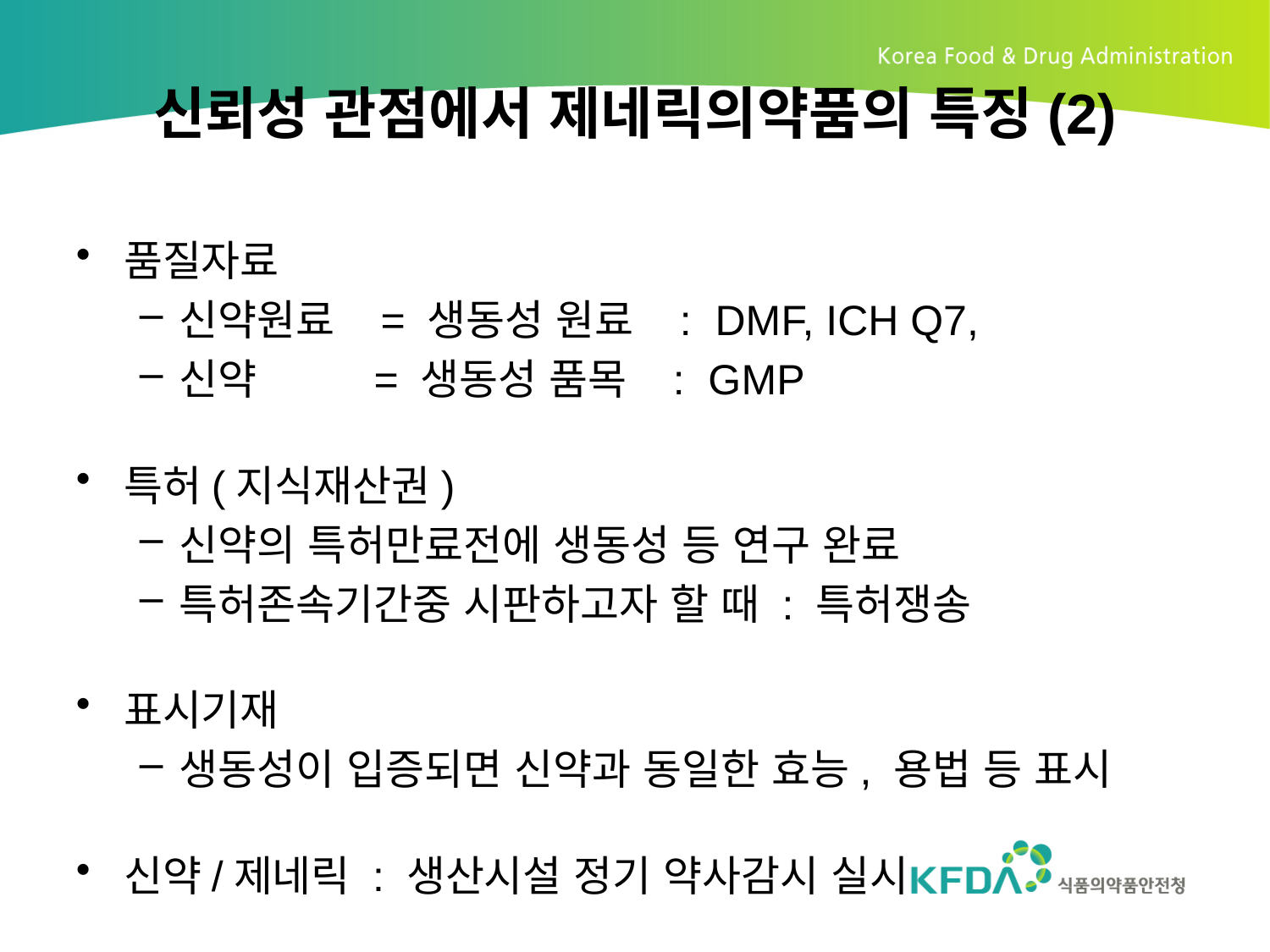

신뢰성 관점에서 제네릭의약품의 특징(2)
품질자료
신약원료   = 생동성 원료   :  DMF, ICH Q7,
신약         = 생동성 품목   :  GMP

특허(지식재산권)
신약의 특허만료전에 생동성 등 연구 완료
특허존속기간중 시판하고자 할 때 : 특허쟁송

표시기재
생동성이 입증되면 신약과 동일한 효능, 용법 등 표시

신약/제네릭 : 생산시설 정기 약사감시 실시